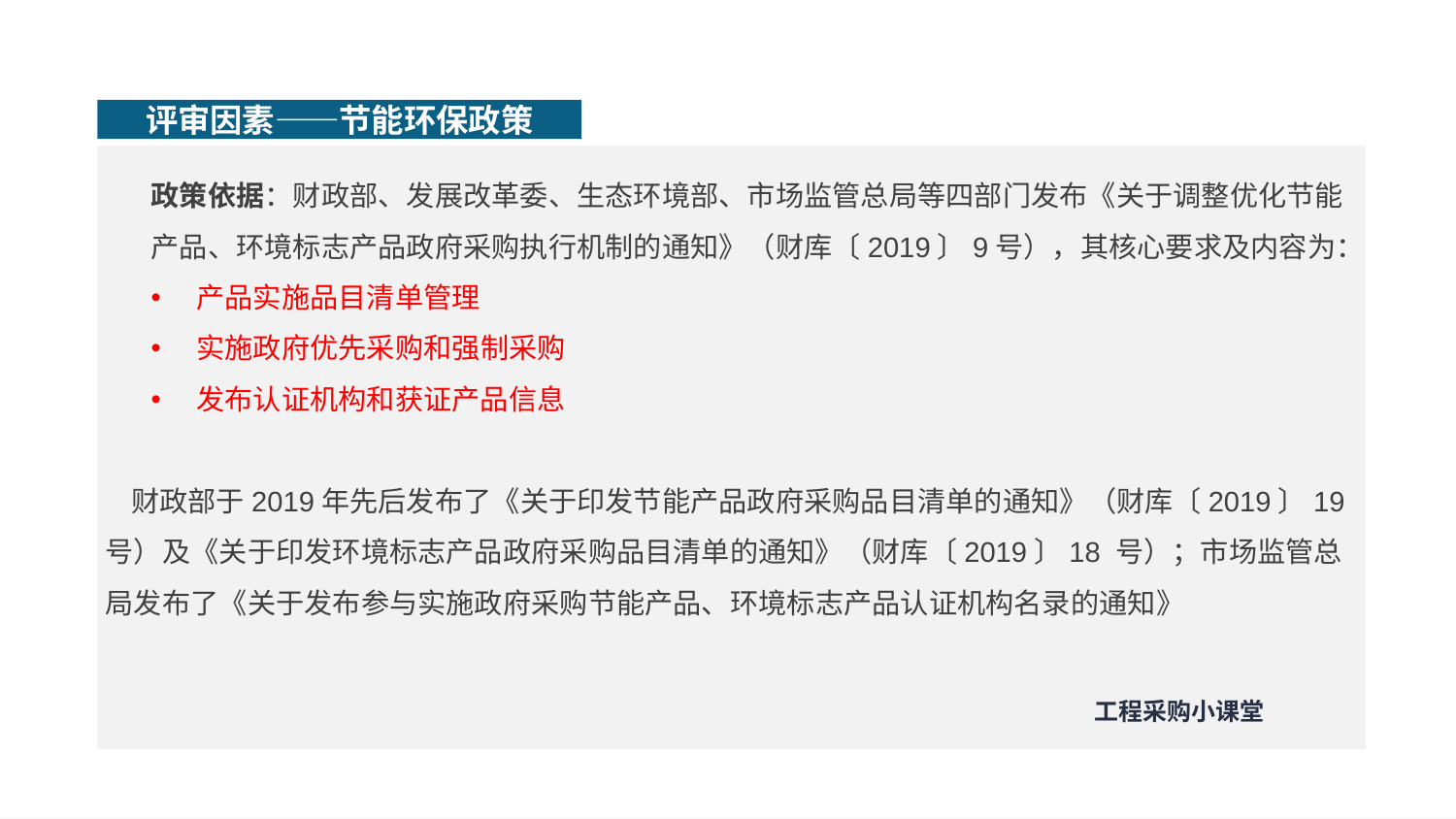

评审因素——节能环保政策

政策依据：财政部、发展改革委、生态环境部、市场监管总局等四部门发布《关于调整优化节能产品、环境标志产品政府采购执行机制的通知》（财库〔2019〕9号），其核心要求及内容为：
产品实施品目清单管理
实施政府优先采购和强制采购
发布认证机构和获证产品信息

   财政部于2019年先后发布了《关于印发节能产品政府采购品目清单的通知》（财库〔2019〕19 号）及《关于印发环境标志产品政府采购品目清单的通知》（财库〔2019〕18 号）；市场监管总局发布了《关于发布参与实施政府采购节能产品、环境标志产品认证机构名录的通知》
工程采购小课堂